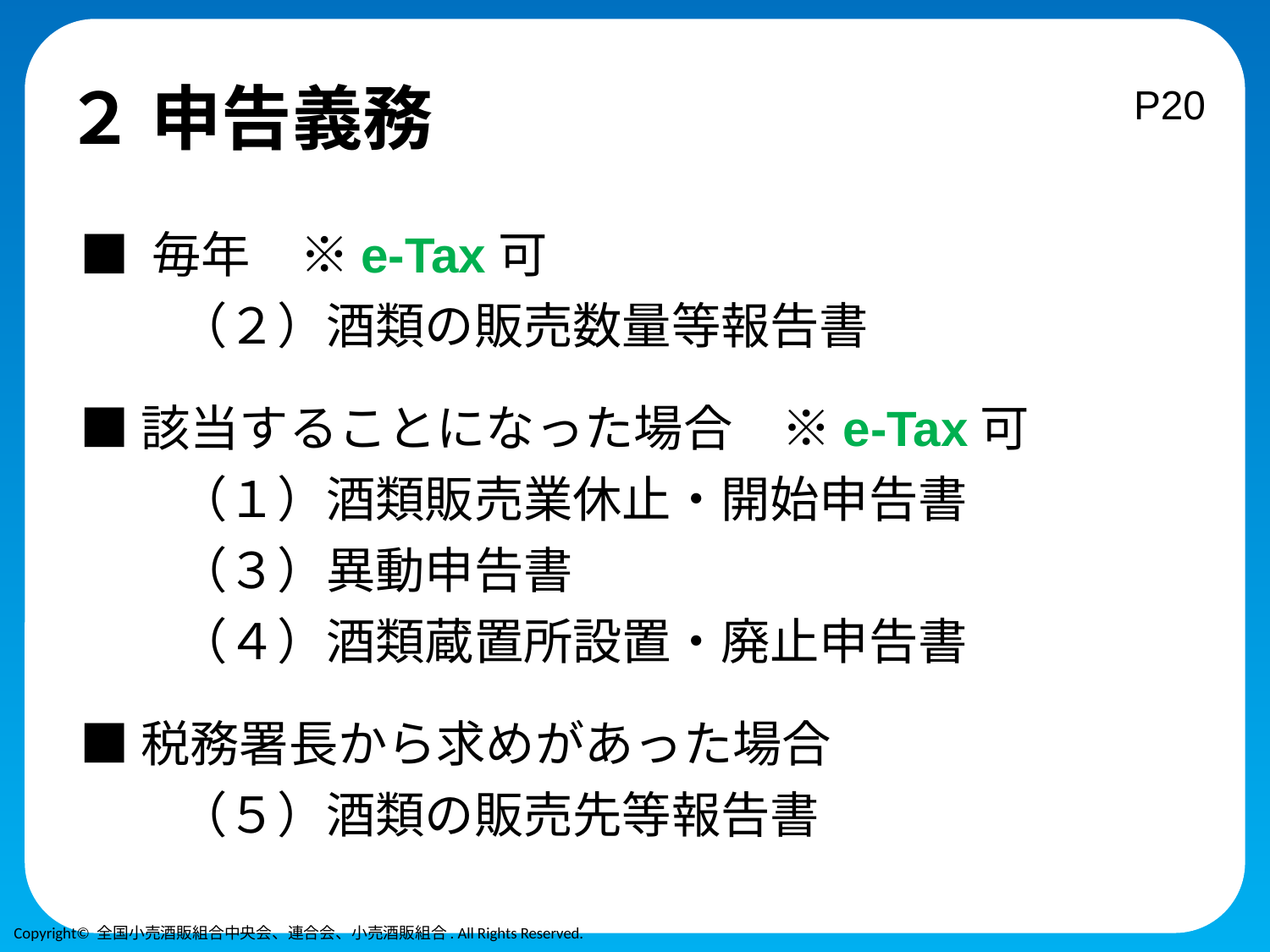

# ２ 申告義務
P20
■ 毎年　※e-Tax可
　　（２）酒類の販売数量等報告書
■該当することになった場合　※e-Tax可
　　（１）酒類販売業休止・開始申告書
　　（３）異動申告書
　　（４）酒類蔵置所設置・廃止申告書
■税務署長から求めがあった場合
　　（５）酒類の販売先等報告書
Copyright© 全国小売酒販組合中央会、連合会、小売酒販組合. All Rights Reserved.